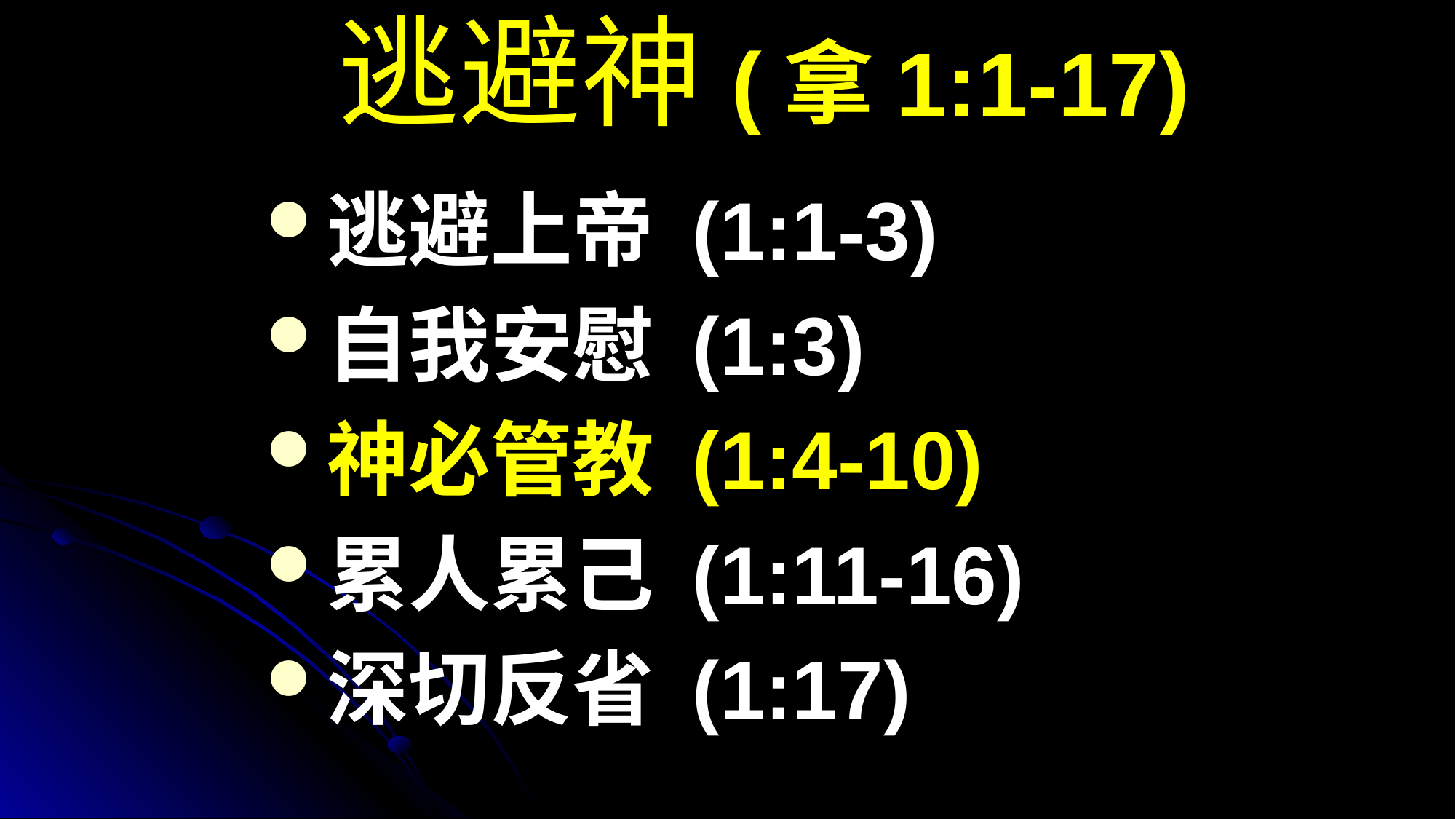

# 逃避神(拿1:1-17)
逃避上帝 (1:1-3)
自我安慰 (1:3)
神必管教 (1:4-10)
累人累己 (1:11-16)
深切反省 (1:17)